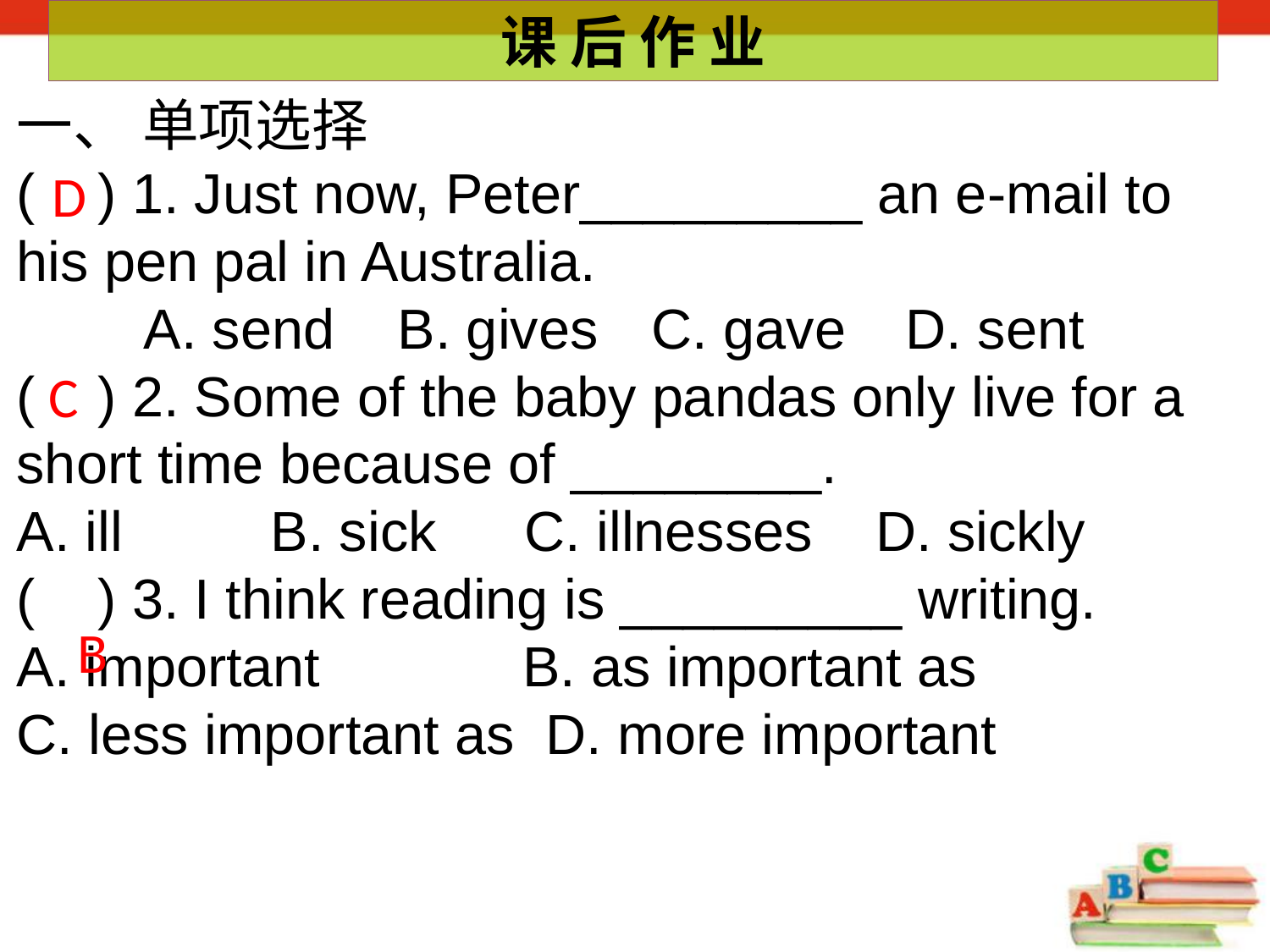

课 后 作 业
一、 单项选择
(    ) 1. Just now, Peter_________ an e-mail to his pen pal in Australia.
	A. send	B. gives	C. gave	D. sent
(    ) 2. Some of the baby pandas only live for a short time because of ________.
A. ill       	B. sick   	C. illnesses    D. sickly
(    ) 3. I think reading is _________ writing.
A. important	        B. as important as
C. less important as  D. more important
D
C
B